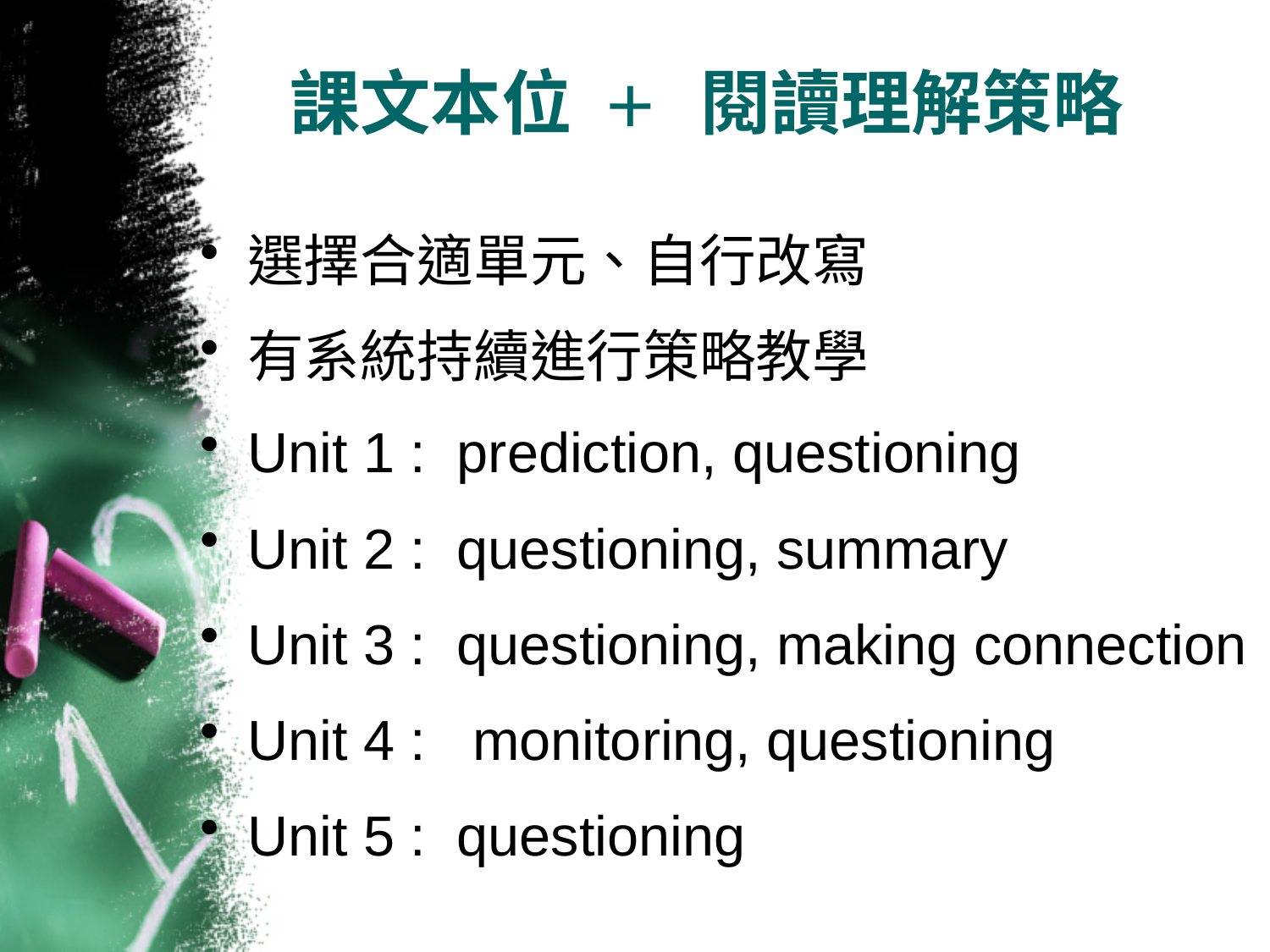

# 課文本位 + 閱讀理解策略
選擇合適單元、自行改寫
有系統持續進行策略教學
Unit 1 :  prediction, questioning
Unit 2 :  questioning, summary
Unit 3 :  questioning, making connection
Unit 4 :   monitoring, questioning
Unit 5 :  questioning